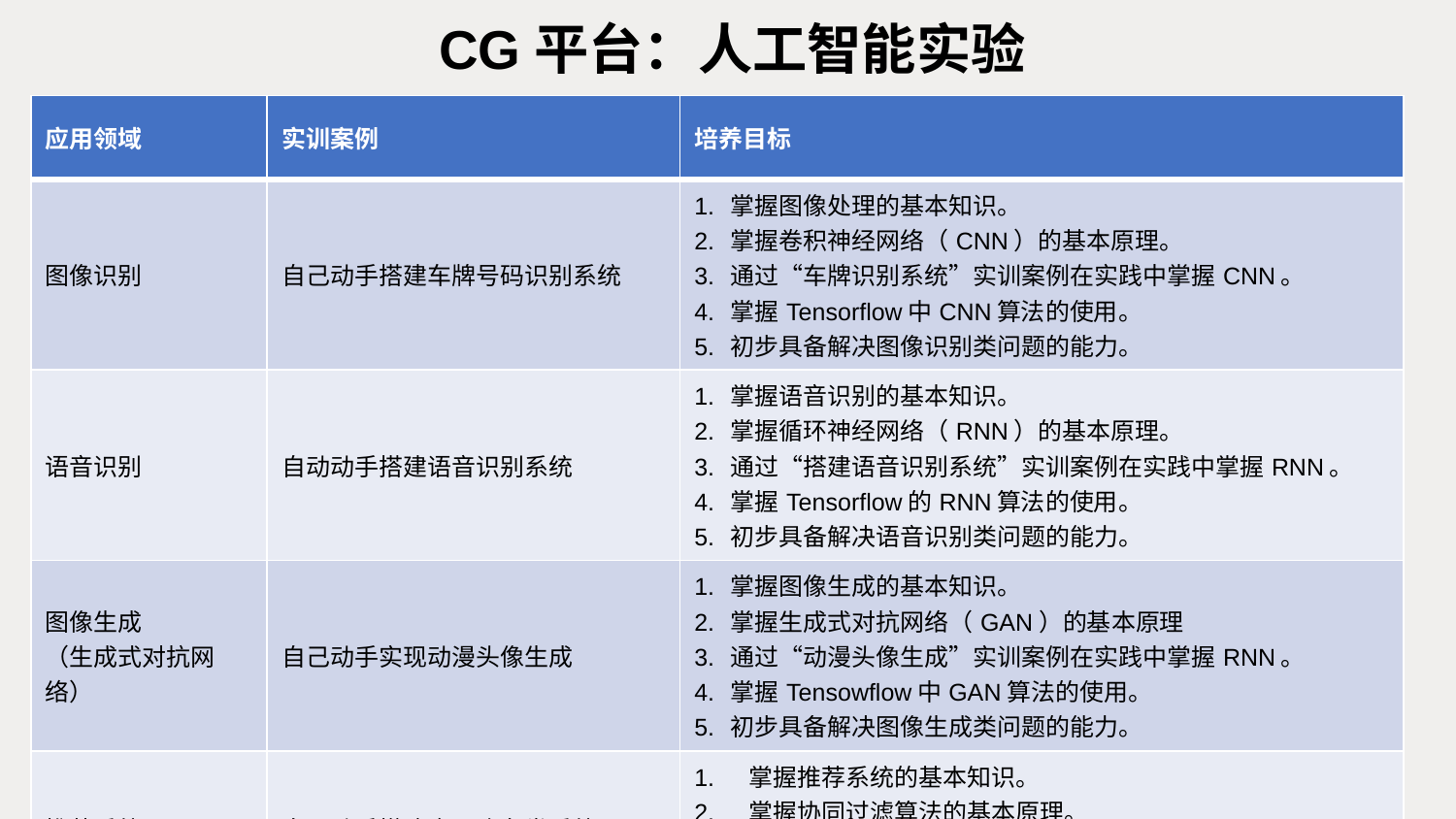

CG平台：人工智能实验
| 应用领域 | 实训案例 | 培养目标 |
| --- | --- | --- |
| 图像识别 | 自己动手搭建车牌号码识别系统 | 掌握图像处理的基本知识。 掌握卷积神经网络（CNN）的基本原理。 通过“车牌识别系统”实训案例在实践中掌握CNN。 掌握Tensorflow中CNN算法的使用。 初步具备解决图像识别类问题的能力。 |
| 语音识别 | 自动动手搭建语音识别系统 | 掌握语音识别的基本知识。 掌握循环神经网络（RNN）的基本原理。 通过“搭建语音识别系统”实训案例在实践中掌握RNN。 掌握Tensorflow的RNN算法的使用。 初步具备解决语音识别类问题的能力。 |
| 图像生成 （生成式对抗网络） | 自己动手实现动漫头像生成 | 掌握图像生成的基本知识。 掌握生成式对抗网络（GAN）的基本原理 通过“动漫头像生成”实训案例在实践中掌握RNN。 掌握Tensowflow中GAN算法的使用。 初步具备解决图像生成类问题的能力。 |
| 推荐系统 | 自己动手搭建今日头条类系统 | 掌握推荐系统的基本知识。 掌握协同过滤算法的基本原理。 使用大数据工具搭建推荐系统。 初步具备实现推荐系统的能力。 |